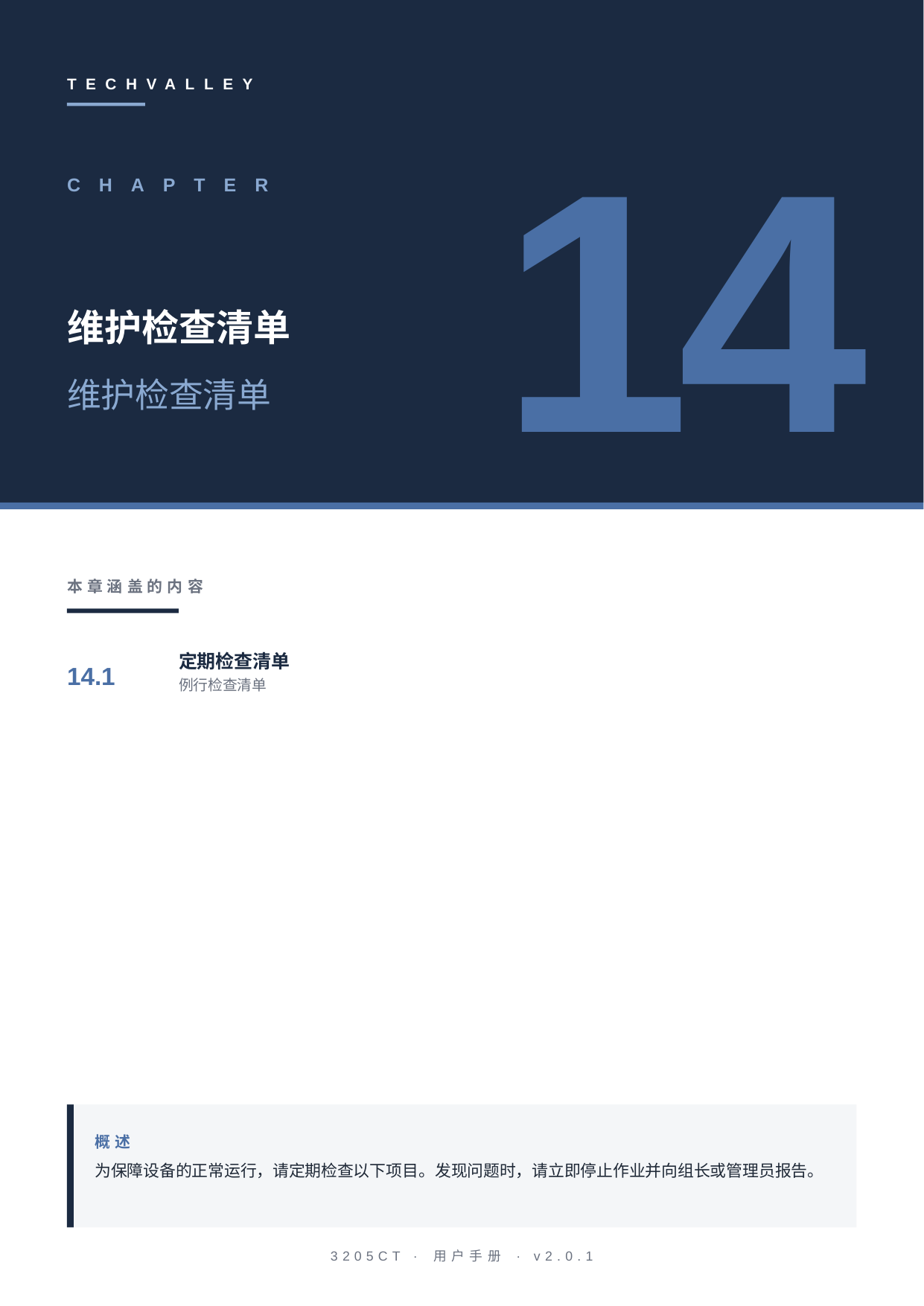

TECHVALLEY

14
CHAPTER
维护检查清单
维护检查清单

本章涵盖的内容

14.1
定期检查清单
例行检查清单

概述
为保障设备的正常运行，请定期检查以下项目。发现问题时，请立即停止作业并向组长或管理员报告。
3205CT · 用户手册 · v2.0.1